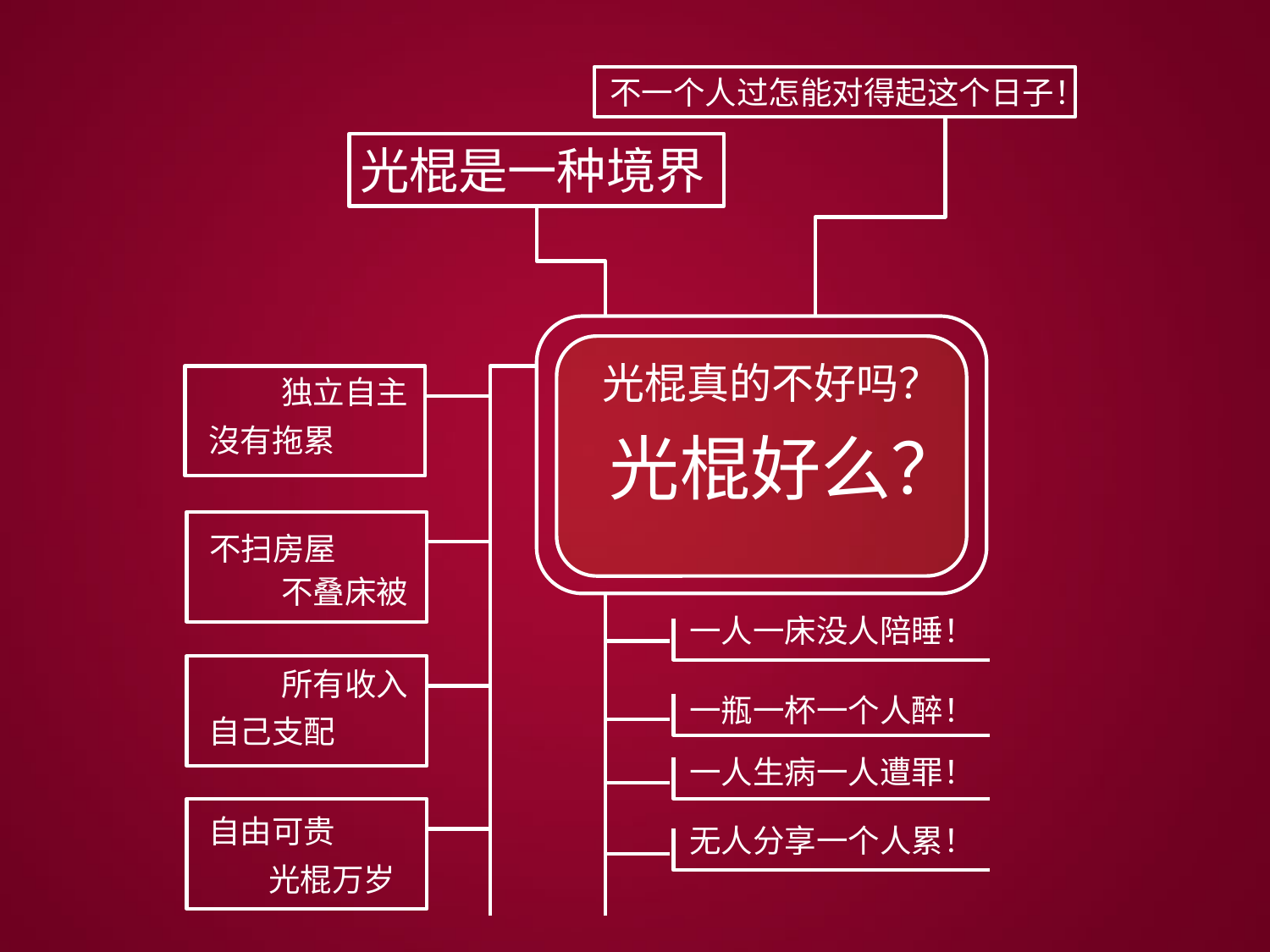

不一个人过怎能对得起这个日子！
光棍是一种境界

光棍真的不好吗？

独立自主
沒有拖累
光棍好么？

不扫房屋
不叠床被
一人一床没人陪睡！

所有收入
一瓶一杯一个人醉！

自己支配
一人生病一人遭罪！

自由可贵
无人分享一个人累！

光棍万岁